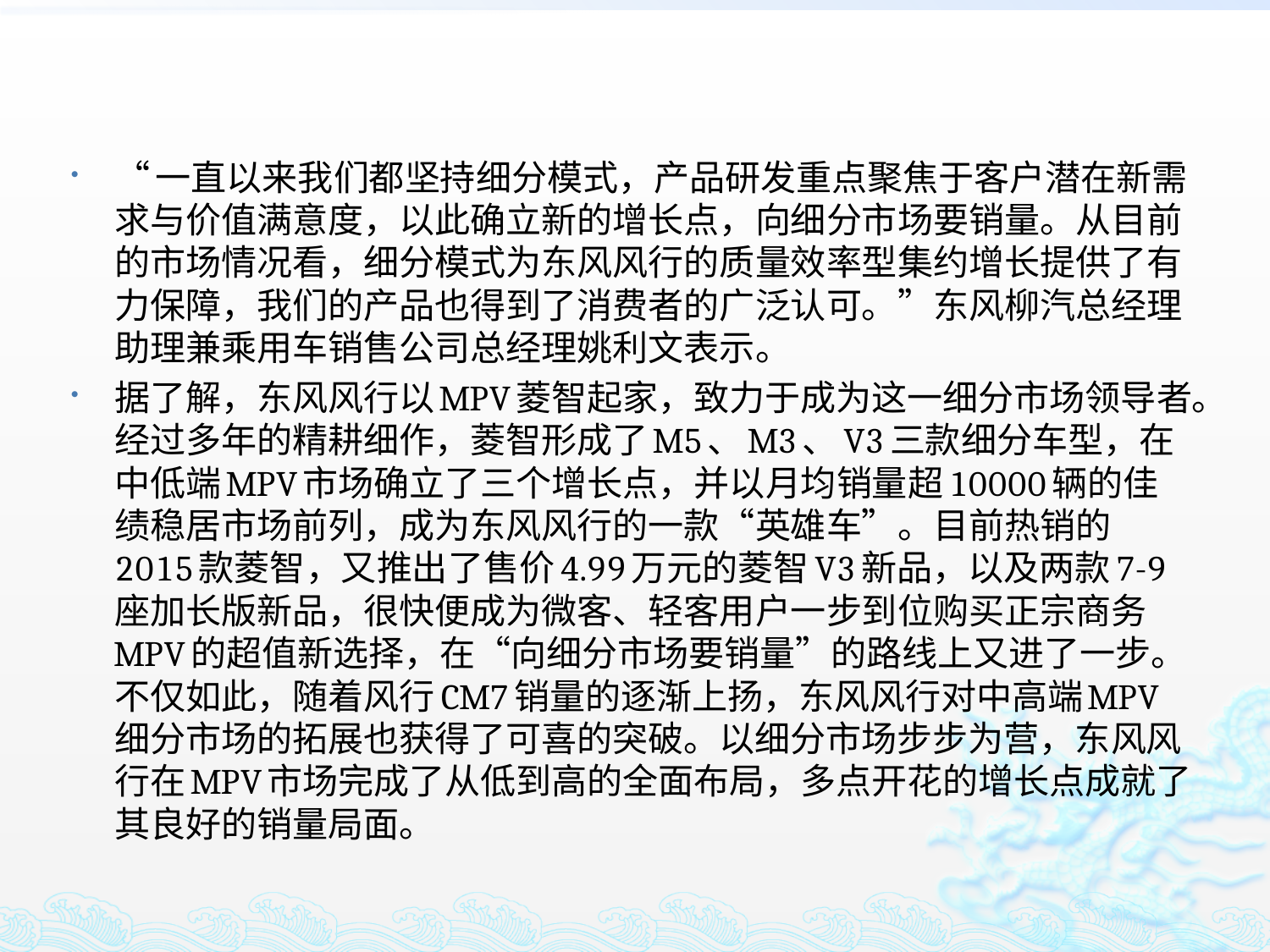

#
“一直以来我们都坚持细分模式，产品研发重点聚焦于客户潜在新需求与价值满意度，以此确立新的增长点，向细分市场要销量。从目前的市场情况看，细分模式为东风风行的质量效率型集约增长提供了有力保障，我们的产品也得到了消费者的广泛认可。”东风柳汽总经理助理兼乘用车销售公司总经理姚利文表示。
据了解，东风风行以MPV菱智起家，致力于成为这一细分市场领导者。经过多年的精耕细作，菱智形成了M5、M3、V3三款细分车型，在中低端MPV市场确立了三个增长点，并以月均销量超10000辆的佳绩稳居市场前列，成为东风风行的一款“英雄车”。目前热销的2015款菱智，又推出了售价4.99万元的菱智V3新品，以及两款7-9座加长版新品，很快便成为微客、轻客用户一步到位购买正宗商务MPV的超值新选择，在“向细分市场要销量”的路线上又进了一步。不仅如此，随着风行CM7销量的逐渐上扬，东风风行对中高端MPV细分市场的拓展也获得了可喜的突破。以细分市场步步为营，东风风行在MPV市场完成了从低到高的全面布局，多点开花的增长点成就了其良好的销量局面。